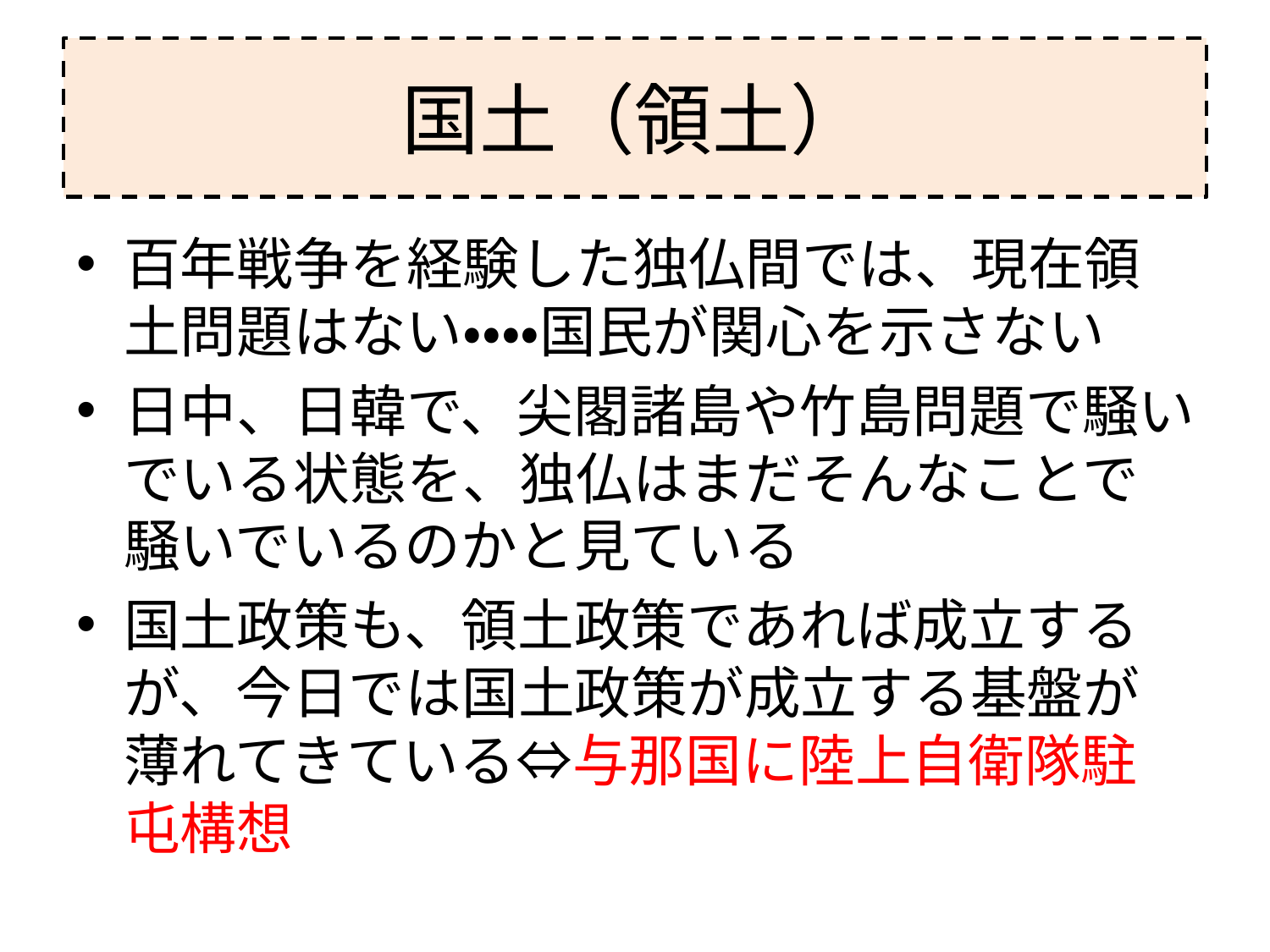

# 国土（領土）
百年戦争を経験した独仏間では、現在領土問題はない・・・・国民が関心を示さない
日中、日韓で、尖閣諸島や竹島問題で騒いでいる状態を、独仏はまだそんなことで騒いでいるのかと見ている
国土政策も、領土政策であれば成立するが、今日では国土政策が成立する基盤が薄れてきている⇔与那国に陸上自衛隊駐屯構想